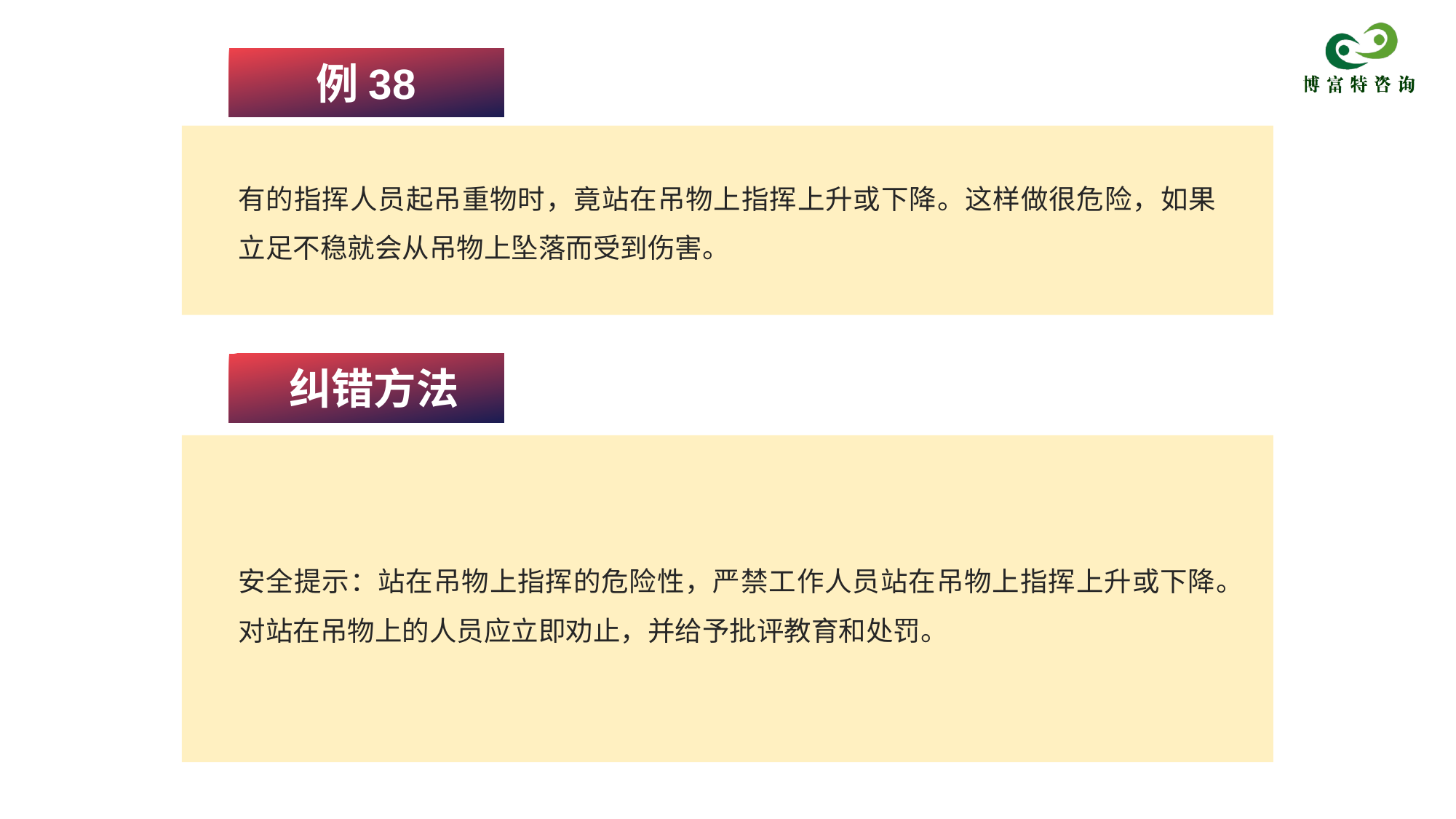

例38

有的指挥人员起吊重物时，竟站在吊物上指挥上升或下降。这样做很危险，如果立足不稳就会从吊物上坠落而受到伤害。

纠错方法

安全提示：站在吊物上指挥的危险性，严禁工作人员站在吊物上指挥上升或下降。对站在吊物上的人员应立即劝止，并给予批评教育和处罚。